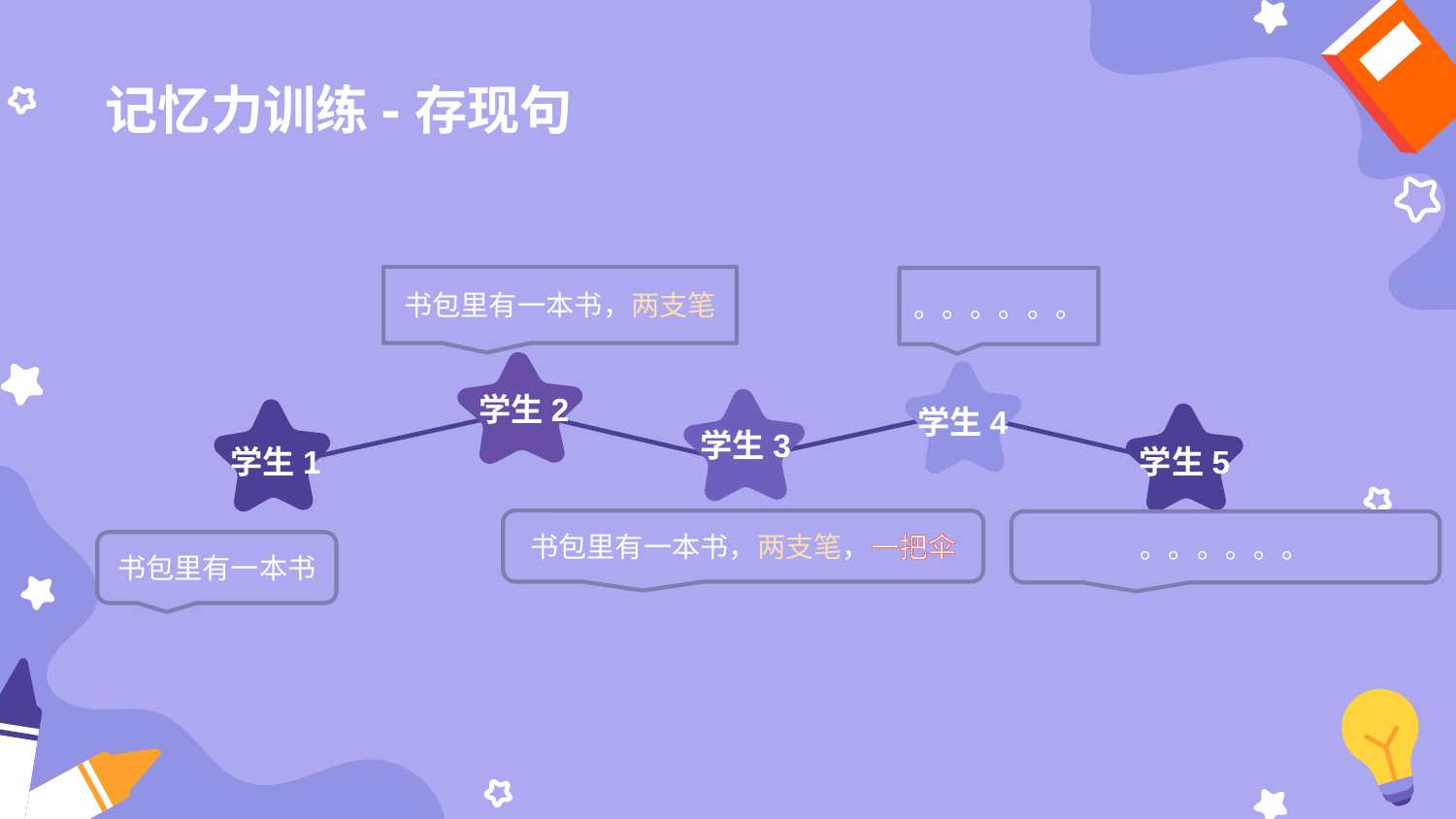

# 记忆力训练-存现句
书包里有一本书，两支笔
。。。。。。

学生2

学生4

学生3
学生1
学生5
书包里有一本书，两支笔，一把伞
。。。。。。
书包里有一本书